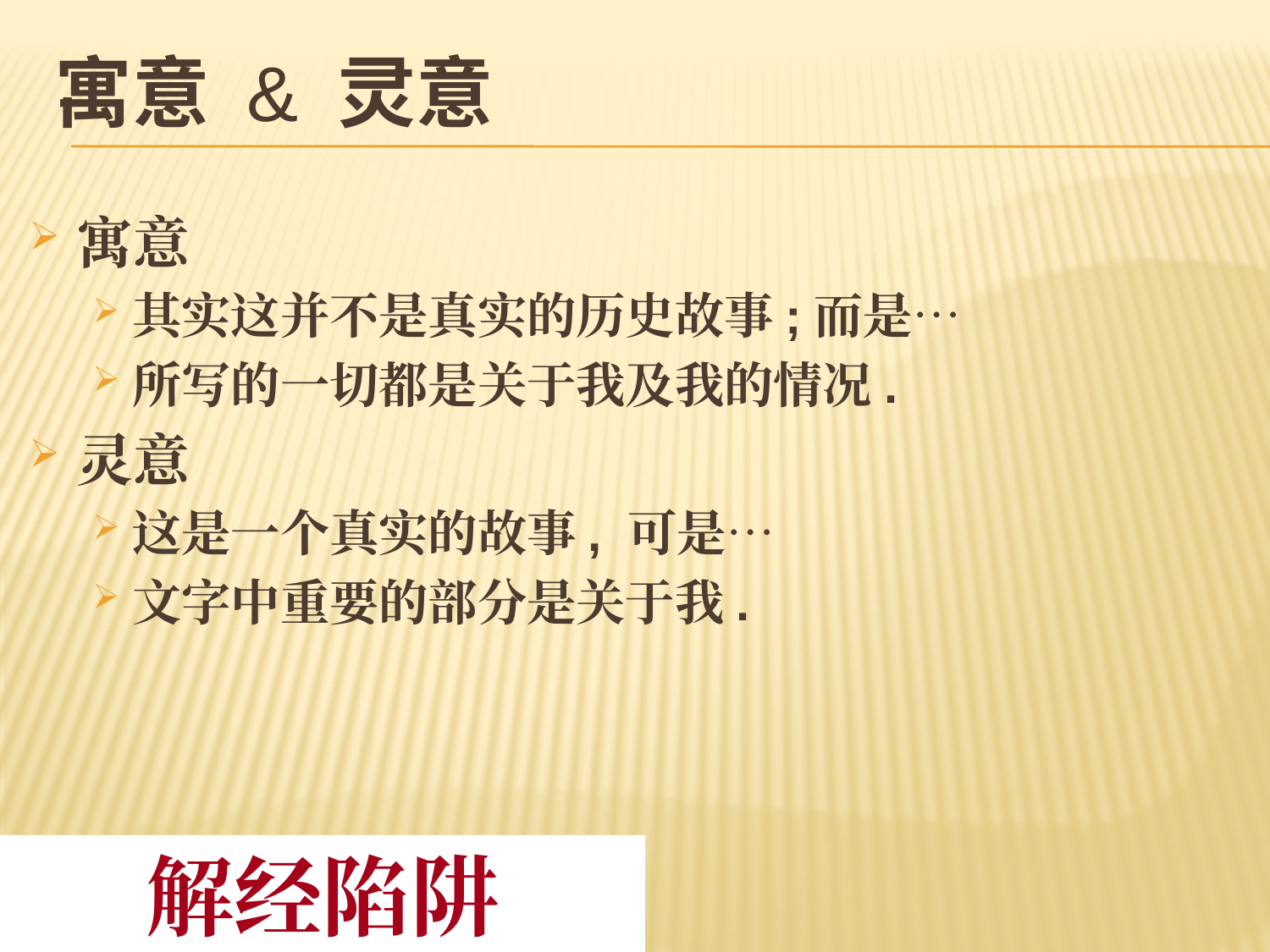

# 寓意 & 灵意
寓意
其实这并不是真实的历史故事;而是…
所写的一切都是关于我及我的情况.
灵意
这是一个真实的故事, 可是…
文字中重要的部分是关于我.
解经陷阱
Interpretive traps